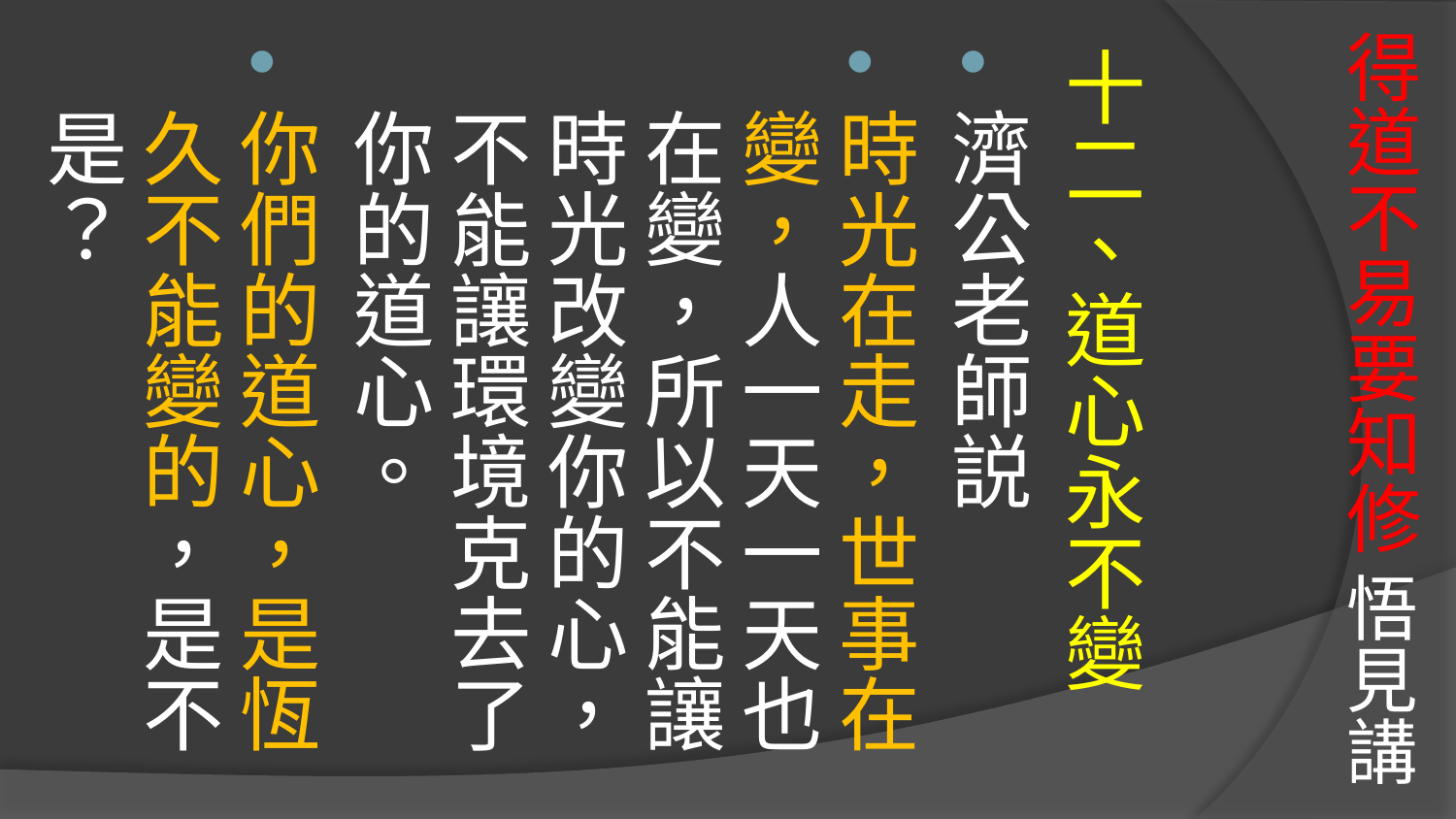

# 得道不易要知修 悟見講
十二、道心永不變
濟公老師説
時光在走，世事在變，人一天一天也在變，所以不能讓時光改變你的心，不能讓環境克去了你的道心。
你們的道心，是恆久不能變的，是不是？